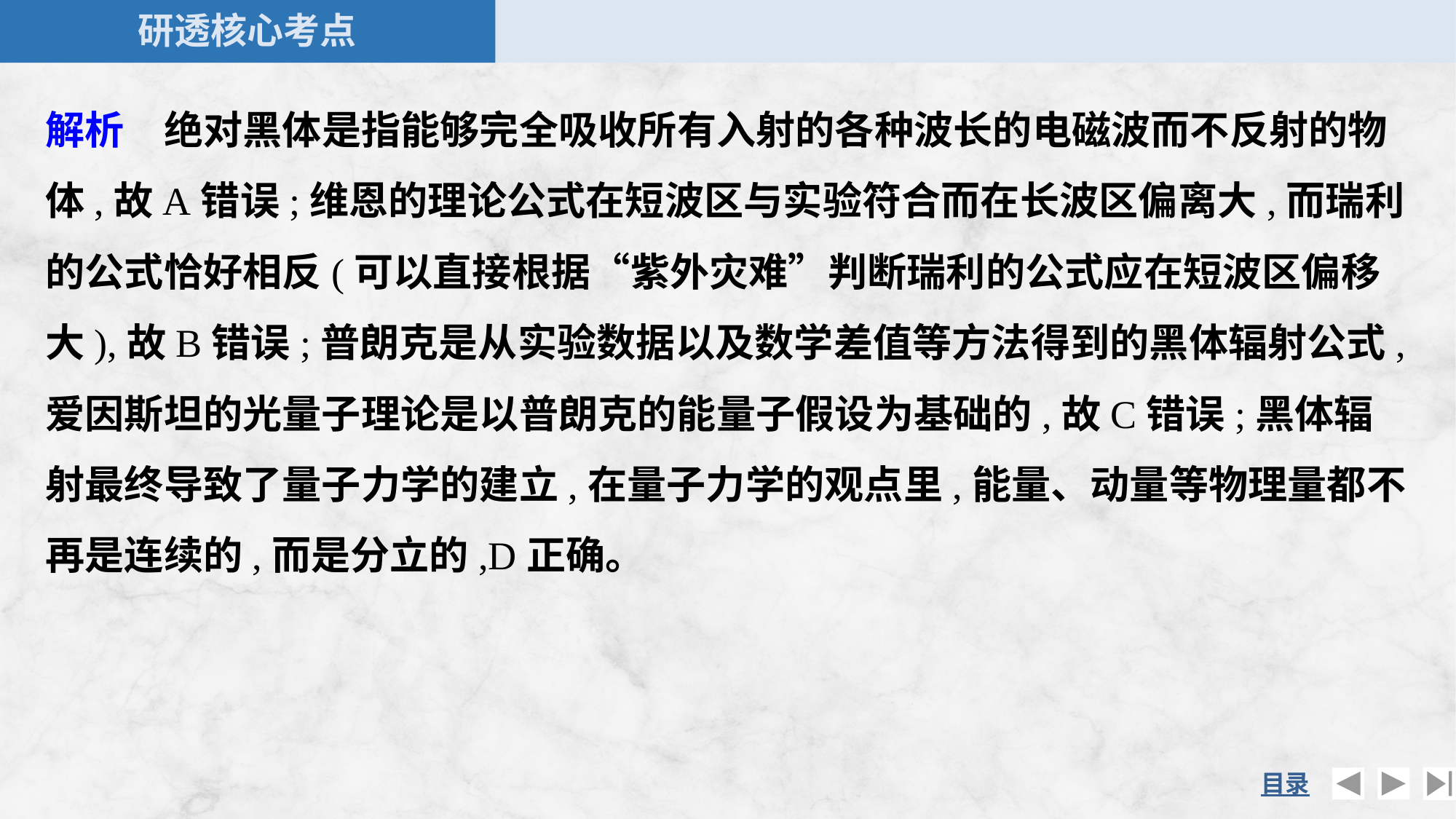

解析　绝对黑体是指能够完全吸收所有入射的各种波长的电磁波而不反射的物体,故A错误;维恩的理论公式在短波区与实验符合而在长波区偏离大,而瑞利的公式恰好相反(可以直接根据“紫外灾难”判断瑞利的公式应在短波区偏移大),故B错误;普朗克是从实验数据以及数学差值等方法得到的黑体辐射公式,爱因斯坦的光量子理论是以普朗克的能量子假设为基础的,故C错误;黑体辐射最终导致了量子力学的建立,在量子力学的观点里,能量、动量等物理量都不再是连续的,而是分立的,D正确。